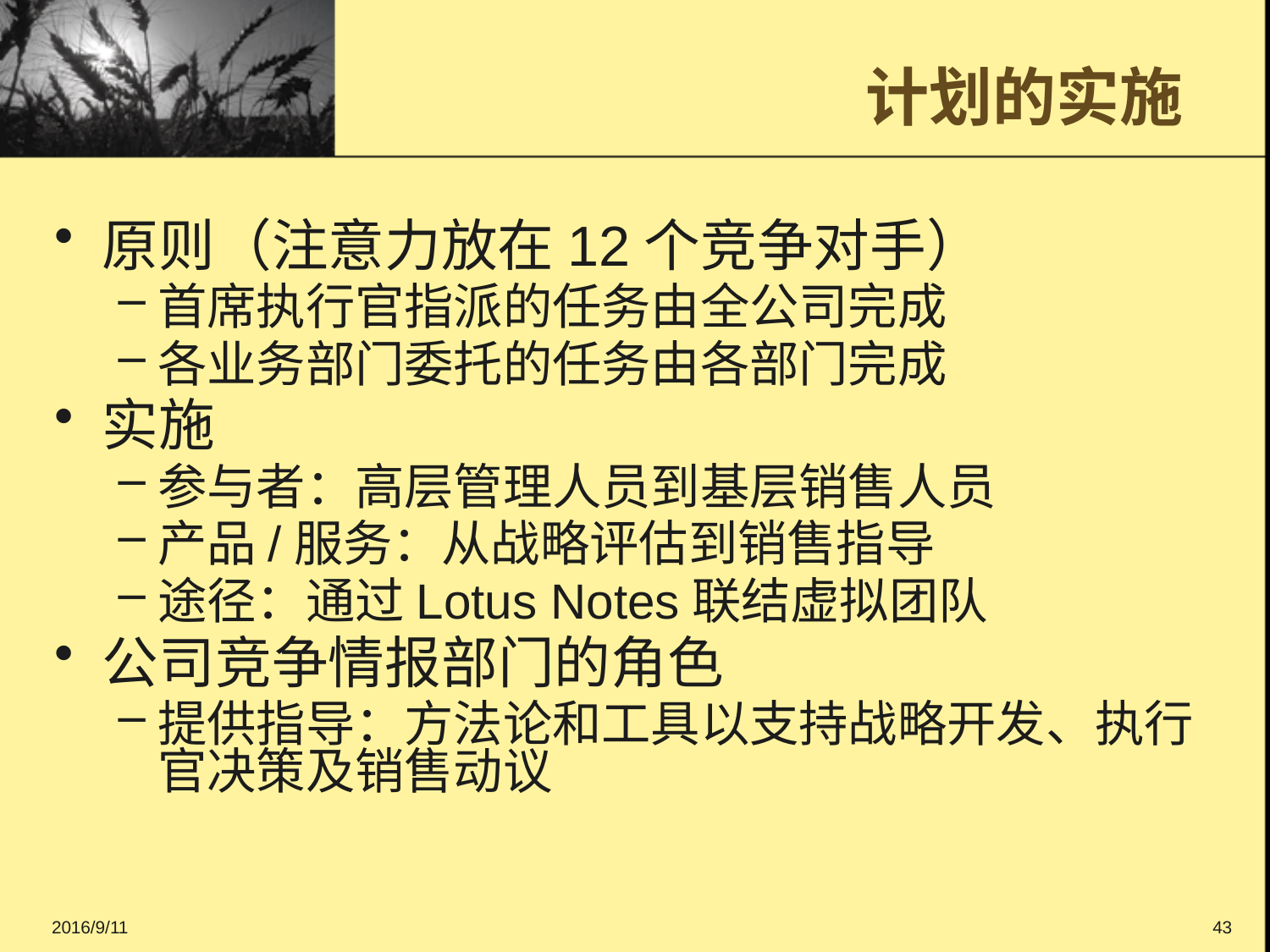

# 计划的实施
原则（注意力放在12个竞争对手）
首席执行官指派的任务由全公司完成
各业务部门委托的任务由各部门完成
实施
参与者：高层管理人员到基层销售人员
产品/服务：从战略评估到销售指导
途径：通过Lotus Notes联结虚拟团队
公司竞争情报部门的角色
提供指导：方法论和工具以支持战略开发、执行官决策及销售动议

2016/9/11

43